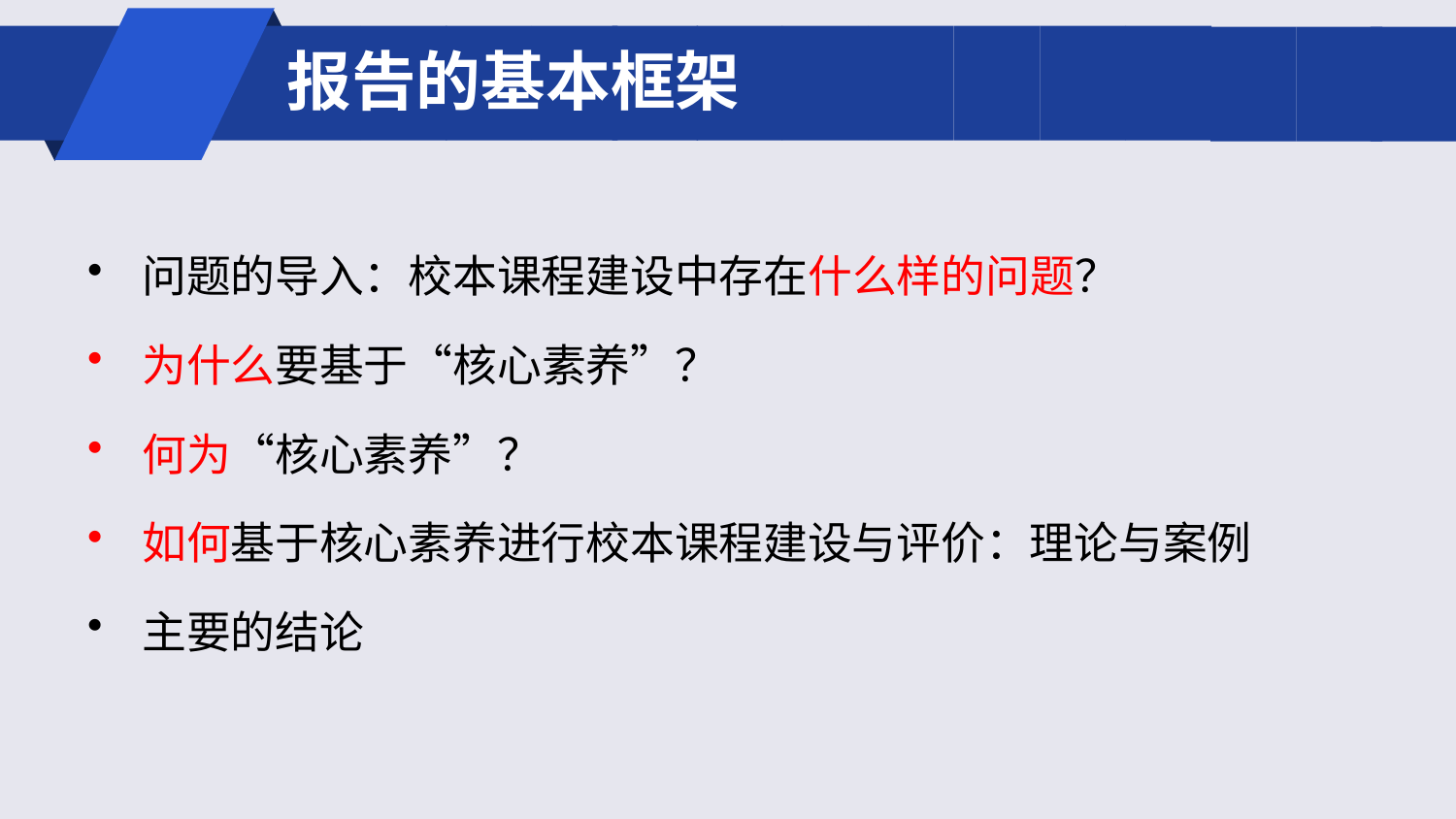

# 报告的基本框架
问题的导入：校本课程建设中存在什么样的问题？
为什么要基于“核心素养”？
何为“核心素养”？
如何基于核心素养进行校本课程建设与评价：理论与案例
主要的结论